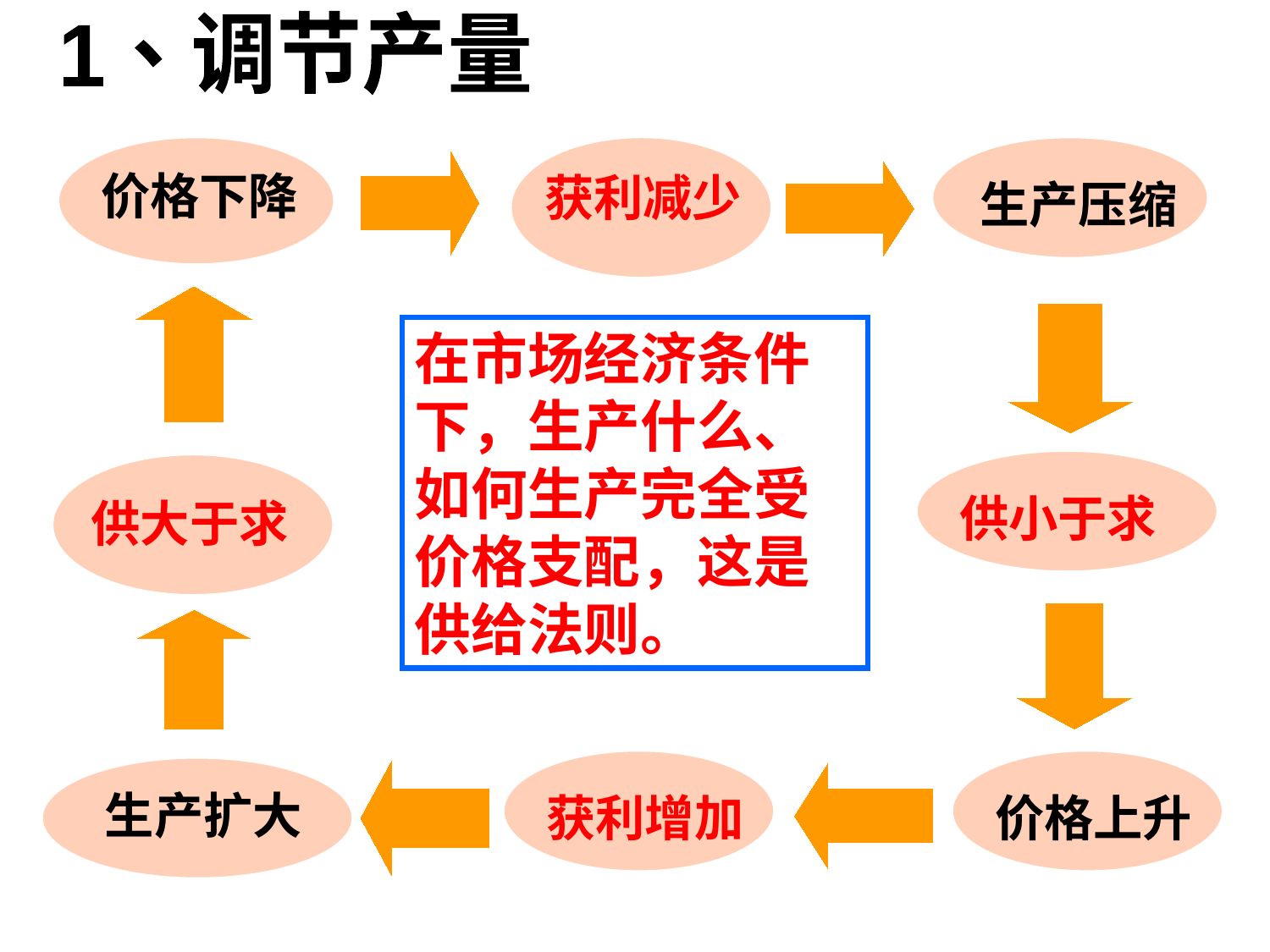

1、调节产量

价格下降

获利减少

生产压缩

供大于求
在市场经济条件下，生产什么、如何生产完全受价格支配，这是供给法则。

供小于求

生产扩大

获利增加

价格上升